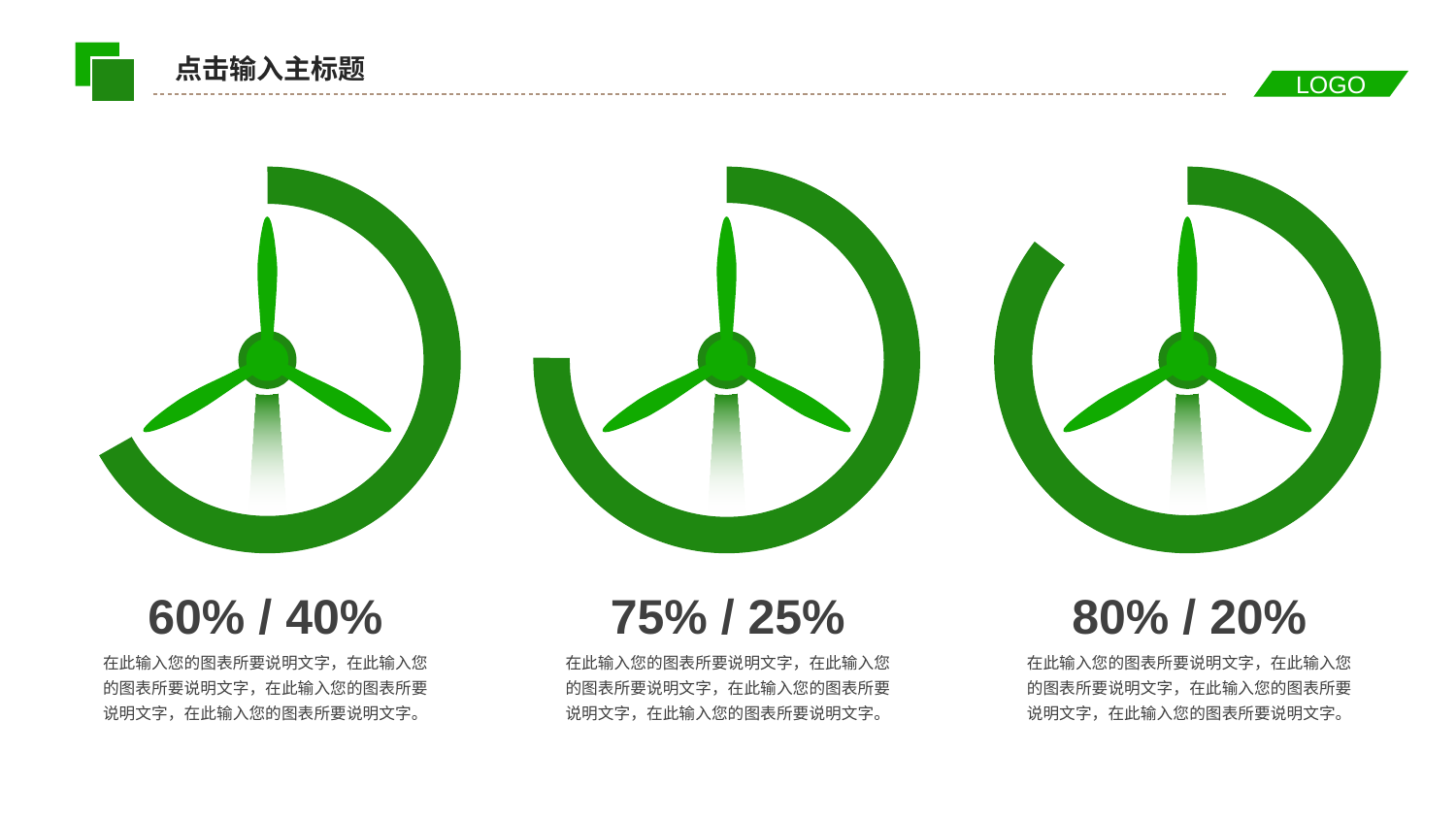

点击输入主标题

60% / 40%
75% / 25%
80% / 20%
在此输入您的图表所要说明文字，在此输入您的图表所要说明文字，在此输入您的图表所要说明文字，在此输入您的图表所要说明文字。
在此输入您的图表所要说明文字，在此输入您的图表所要说明文字，在此输入您的图表所要说明文字，在此输入您的图表所要说明文字。
在此输入您的图表所要说明文字，在此输入您的图表所要说明文字，在此输入您的图表所要说明文字，在此输入您的图表所要说明文字。